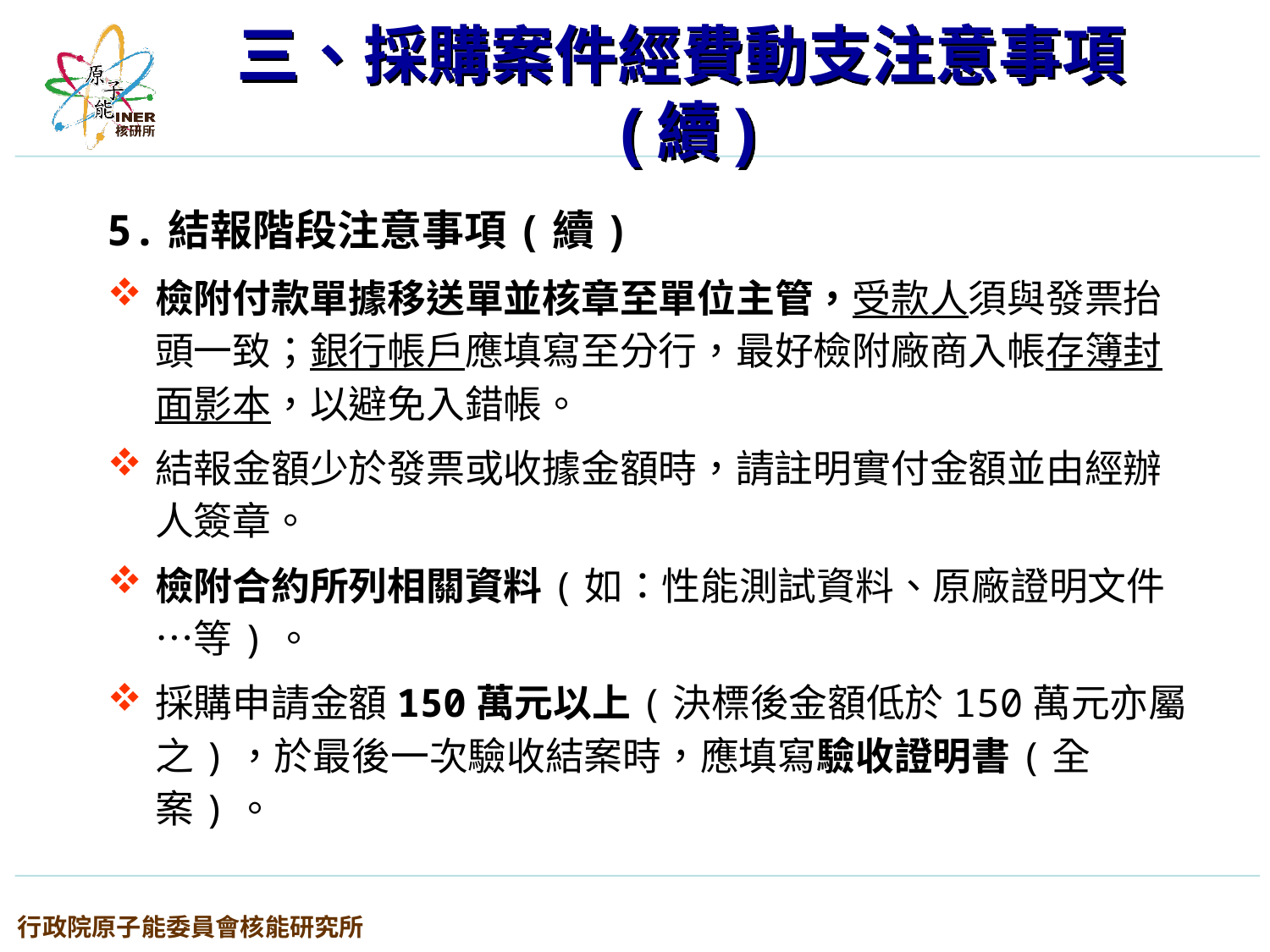

三、採購案件經費動支注意事項(續)
5.結報階段注意事項(續)
檢附付款單據移送單並核章至單位主管，受款人須與發票抬頭一致；銀行帳戶應填寫至分行，最好檢附廠商入帳存簿封面影本，以避免入錯帳。
結報金額少於發票或收據金額時，請註明實付金額並由經辦人簽章。
檢附合約所列相關資料(如：性能測試資料、原廠證明文件…等)。
採購申請金額150萬元以上(決標後金額低於150萬元亦屬之)，於最後一次驗收結案時，應填寫驗收證明書(全案)。